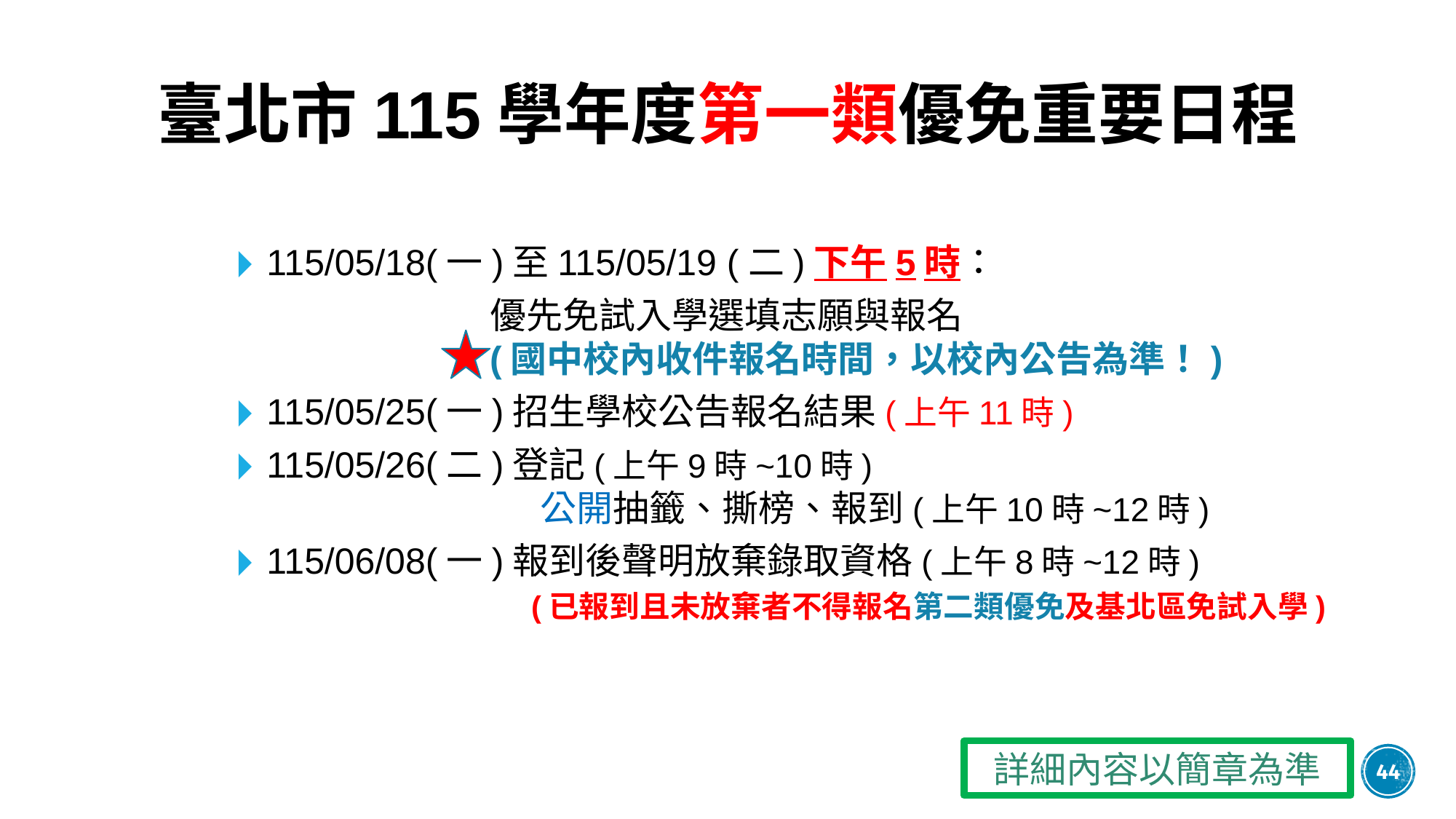

# 臺北市115學年度第一類優免重要日程
115/05/18(一)至115/05/19 (二)下午5時：
優先免試入學選填志願與報名
(國中校內收件報名時間，以校內公告為準！)
115/05/25(一)招生學校公告報名結果(上午11時)
115/05/26(二)登記(上午9時~10時)
                          公開抽籤、撕榜、報到(上午10時~12時)
115/06/08(一)報到後聲明放棄錄取資格(上午8時~12時)
                          (已報到且未放棄者不得報名第二類優免及基北區免試入學)

詳細內容以簡章為準
44